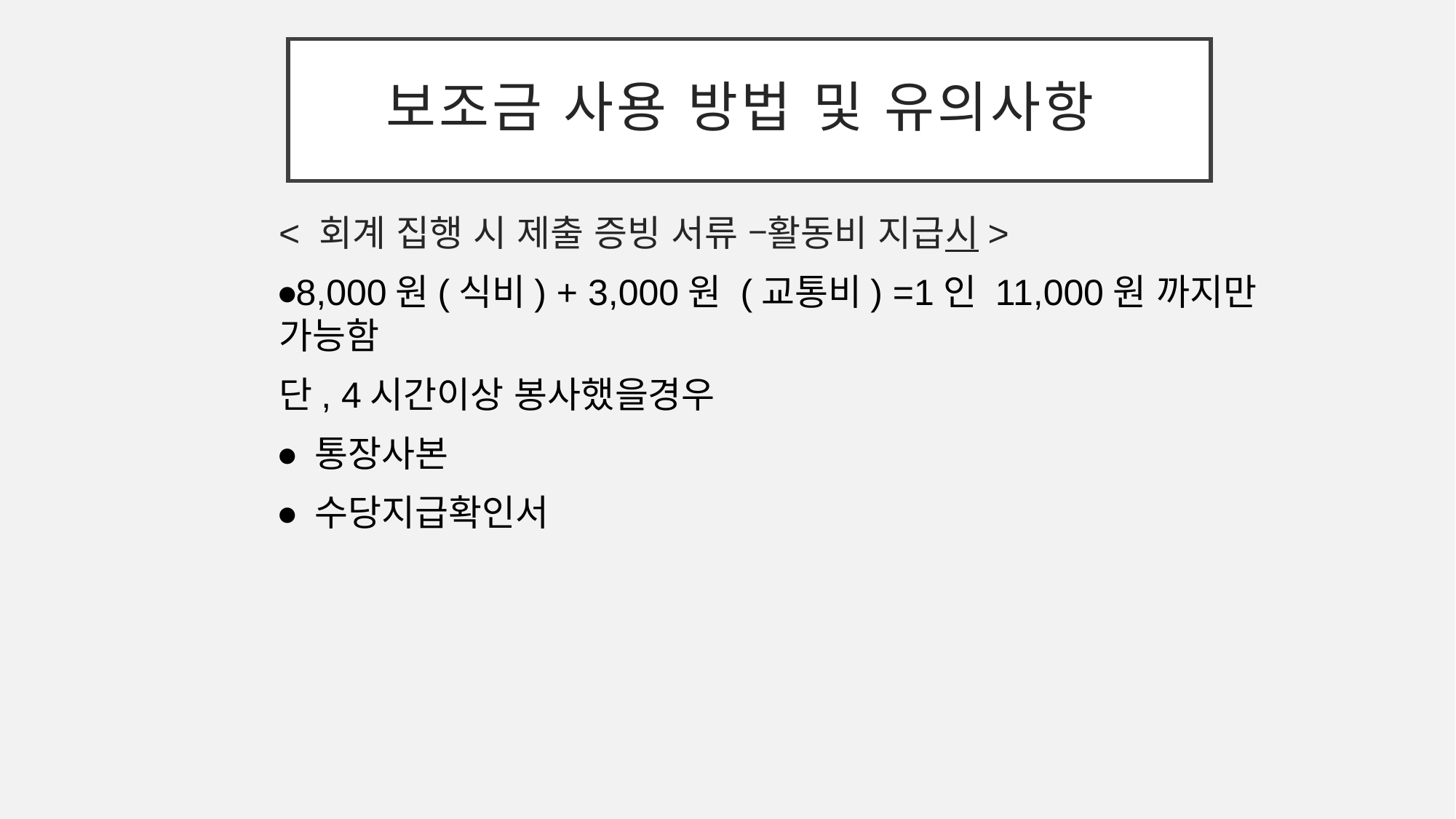

# 보조금 사용 방법 및 유의사항
< 회계 집행 시 제출 증빙 서류 –활동비 지급시>
⦁8,000원(식비) + 3,000원 (교통비) =1인 11,000원 까지만 가능함
단, 4시간이상 봉사했을경우
⦁ 통장사본
⦁ 수당지급확인서